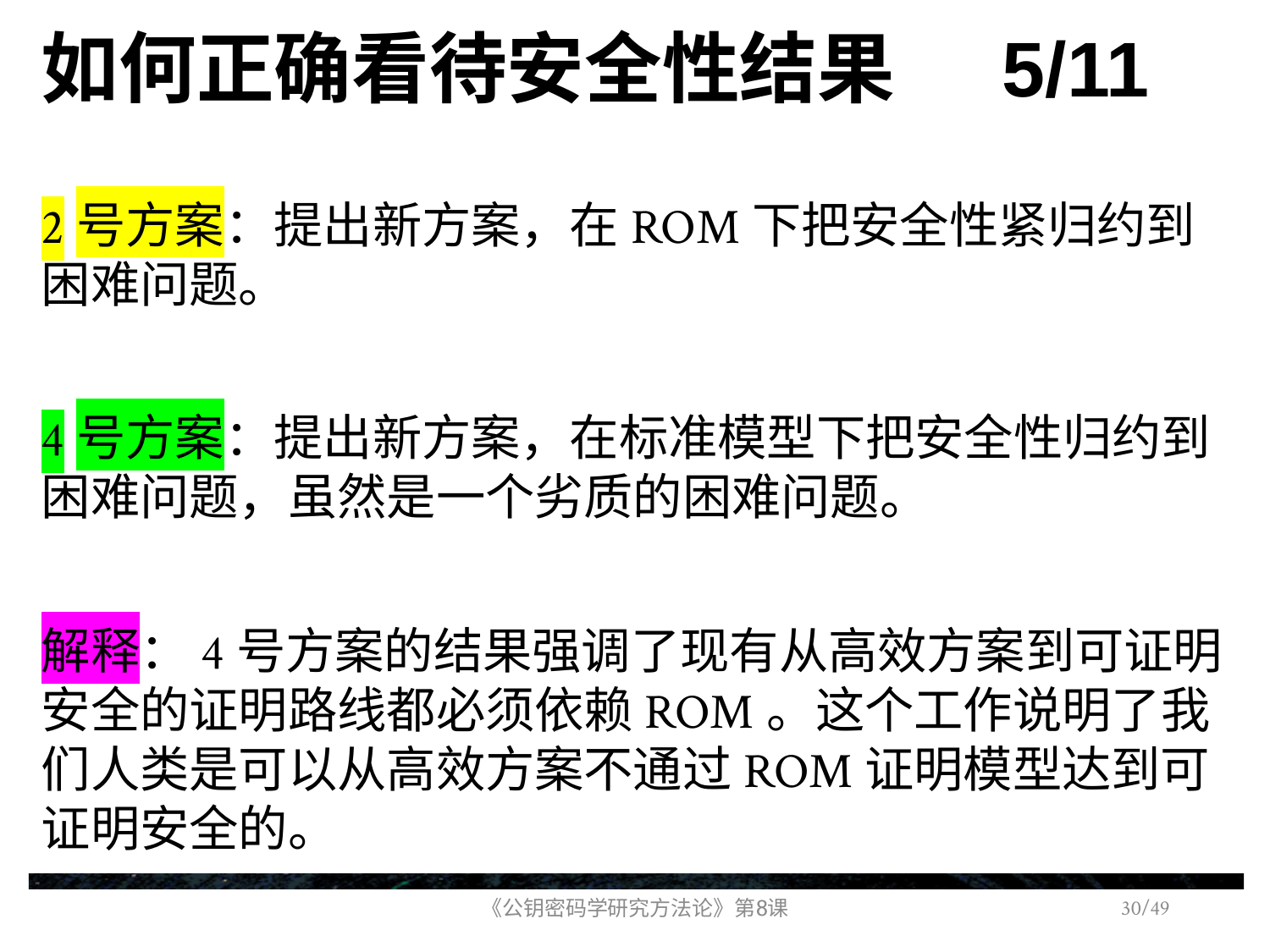

# 如何正确看待安全性结果     5/11
2号方案：提出新方案，在ROM下把安全性紧归约到困难问题。

4号方案：提出新方案，在标准模型下把安全性归约到困难问题，虽然是一个劣质的困难问题。

解释：4号方案的结果强调了现有从高效方案到可证明安全的证明路线都必须依赖ROM。这个工作说明了我们人类是可以从高效方案不通过ROM证明模型达到可证明安全的。
《公钥密码学研究方法论》第8课
30/49